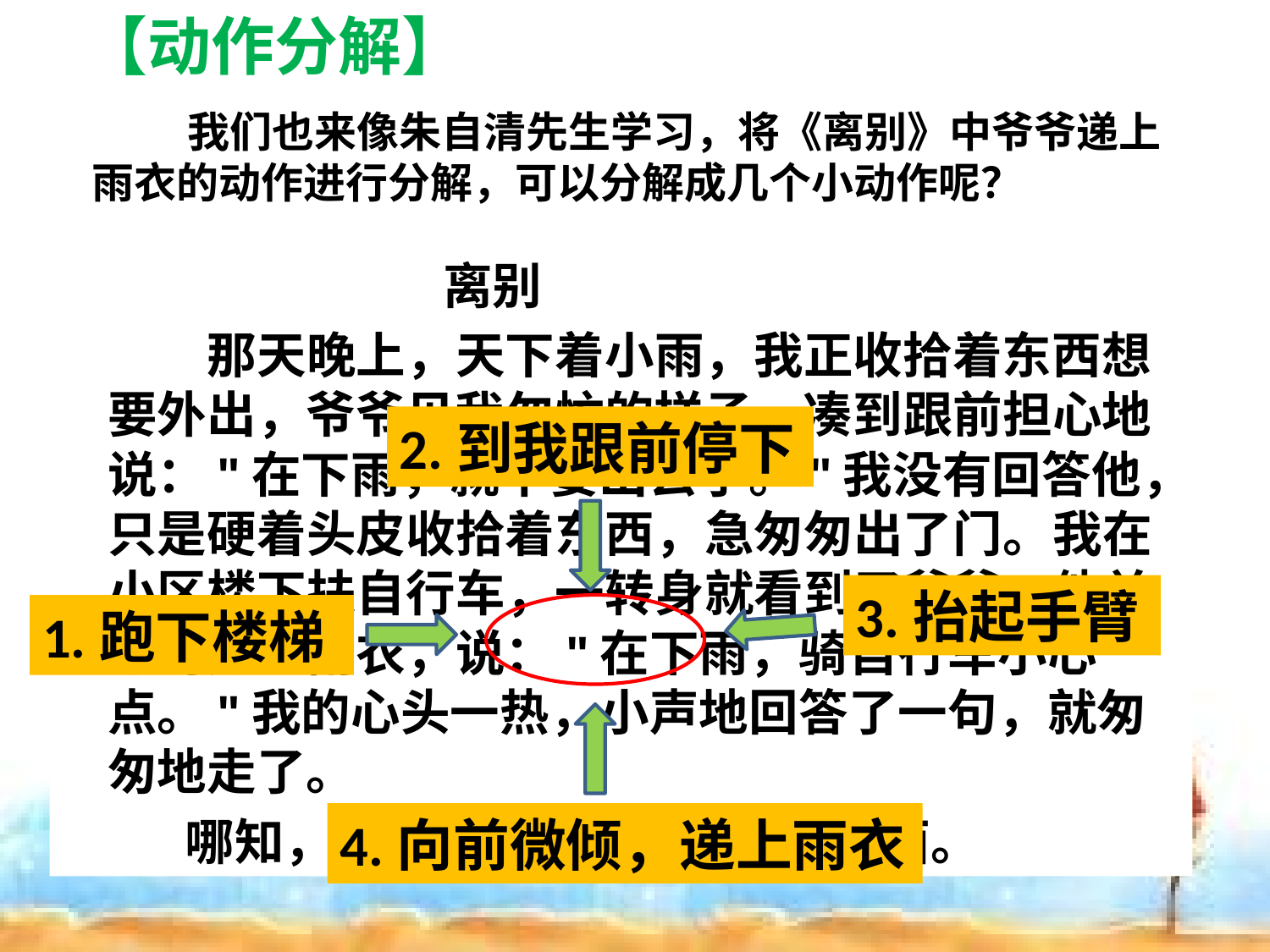

【动作分解】
         我们也来像朱自清先生学习，将《离别》中爷爷递上雨衣的动作进行分解，可以分解成几个小动作呢？
                                 离别
            那天晚上，天下着小雨，我正收拾着东西想要外出，爷爷见我匆忙的样子，凑到跟前担心地说："在下雨，就不要出去了。"我没有回答他，只是硬着头皮收拾着东西，急匆匆出了门。我在小区楼下扶自行车，一转身就看到了爷爷，他关心的递上雨衣，说："在下雨，骑自行车小心点。"我的心头一热，小声地回答了一句，就匆匆地走了。
          哪知，这就是我和爷爷的最后一面。

2.到我跟前停下

3.抬起手臂
1.跑下楼梯

4.向前微倾，递上雨衣